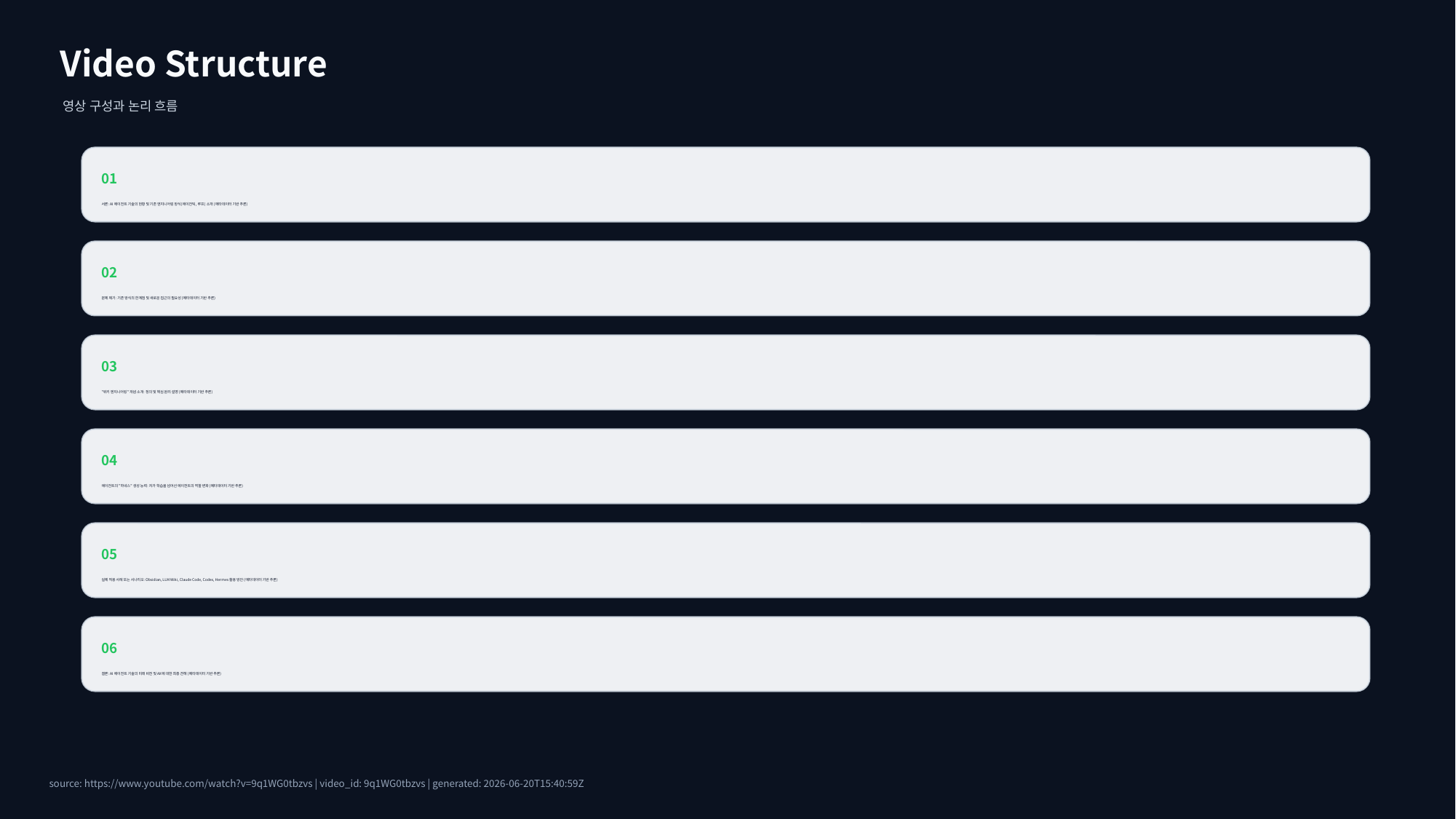

Video Structure
영상 구성과 논리 흐름

01
서론: AI 에이전트 기술의 현황 및 기존 엔지니어링 방식(에이전틱, 루프) 소개 (메타데이터 기반 추론)

02
문제 제기: 기존 방식의 한계점 및 새로운 접근의 필요성 (메타데이터 기반 추론)

03
"위키 엔지니어링" 개념 소개: 정의 및 핵심 원리 설명 (메타데이터 기반 추론)

04
에이전트의 "하네스" 생성 능력: 자가 학습을 넘어선 에이전트의 역할 변화 (메타데이터 기반 추론)

05
실제 적용 사례 또는 시나리오: Obsidian, LLM Wiki, Claude Code, Codex, Hermes 활용 방안 (메타데이터 기반 추론)

06
결론: AI 에이전트 기술의 미래 비전 및 AX에 대한 최종 견해 (메타데이터 기반 추론)
source: https://www.youtube.com/watch?v=9q1WG0tbzvs | video_id: 9q1WG0tbzvs | generated: 2026-06-20T15:40:59Z